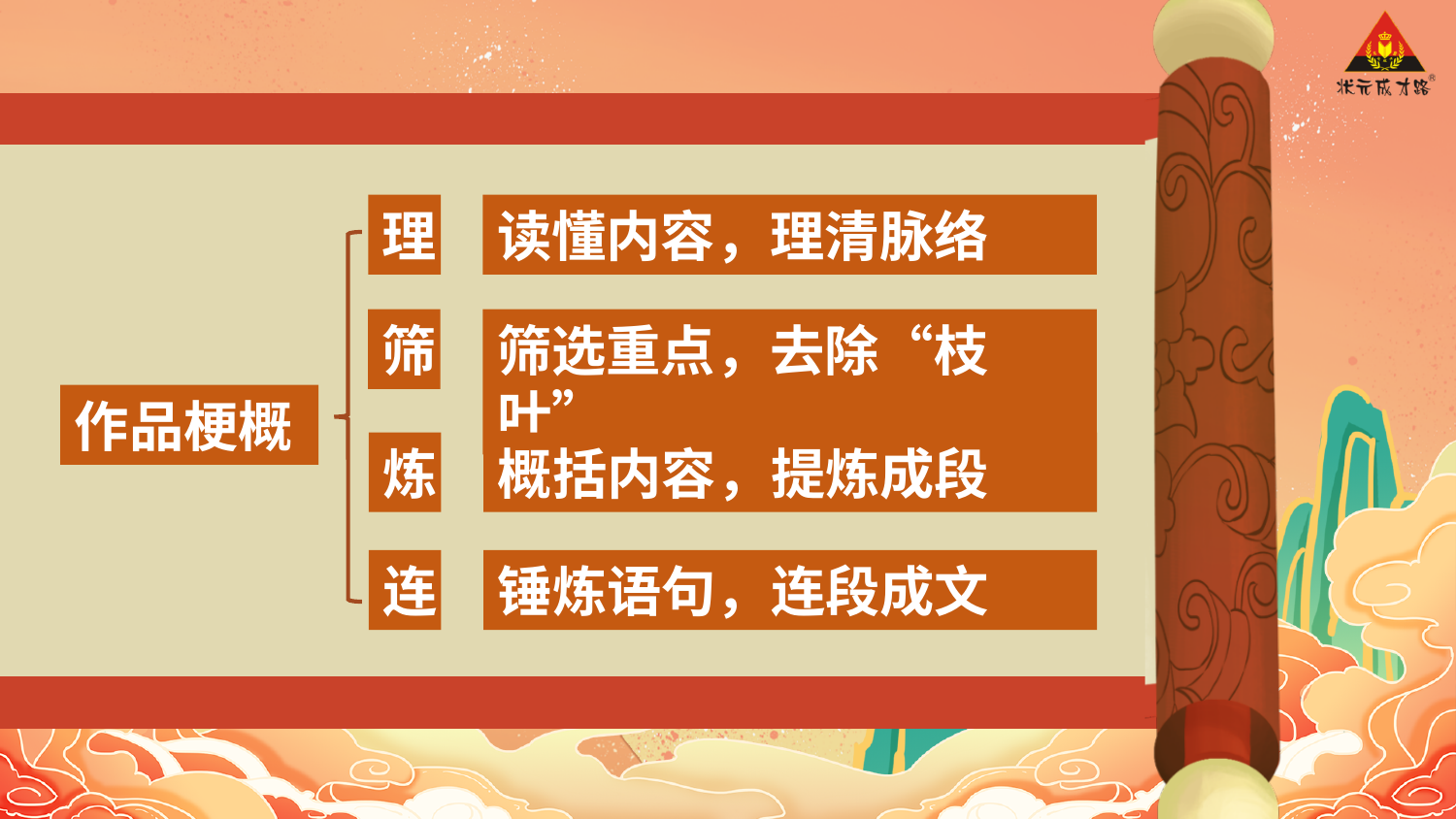

理
读懂内容，理清脉络

筛
筛选重点，去除“枝叶”
作品梗概
炼
概括内容，提炼成段
连
锤炼语句，连段成文